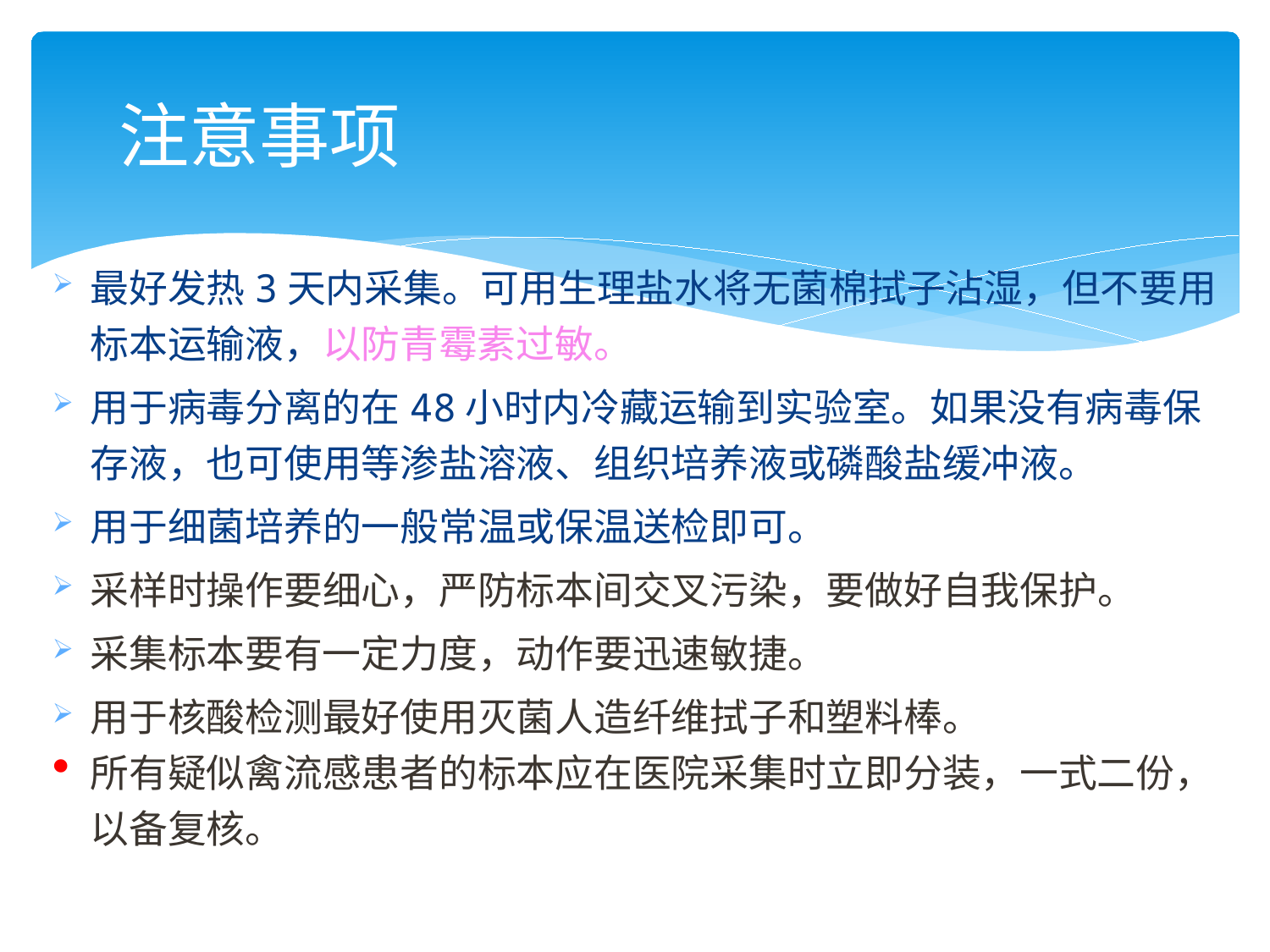

# 注意事项
最好发热3天内采集。可用生理盐水将无菌棉拭子沾湿，但不要用标本运输液，以防青霉素过敏。
用于病毒分离的在48小时内冷藏运输到实验室。如果没有病毒保存液，也可使用等渗盐溶液、组织培养液或磷酸盐缓冲液。
用于细菌培养的一般常温或保温送检即可。
采样时操作要细心，严防标本间交叉污染，要做好自我保护。
采集标本要有一定力度，动作要迅速敏捷。
用于核酸检测最好使用灭菌人造纤维拭子和塑料棒。
所有疑似禽流感患者的标本应在医院采集时立即分装，一式二份，以备复核。